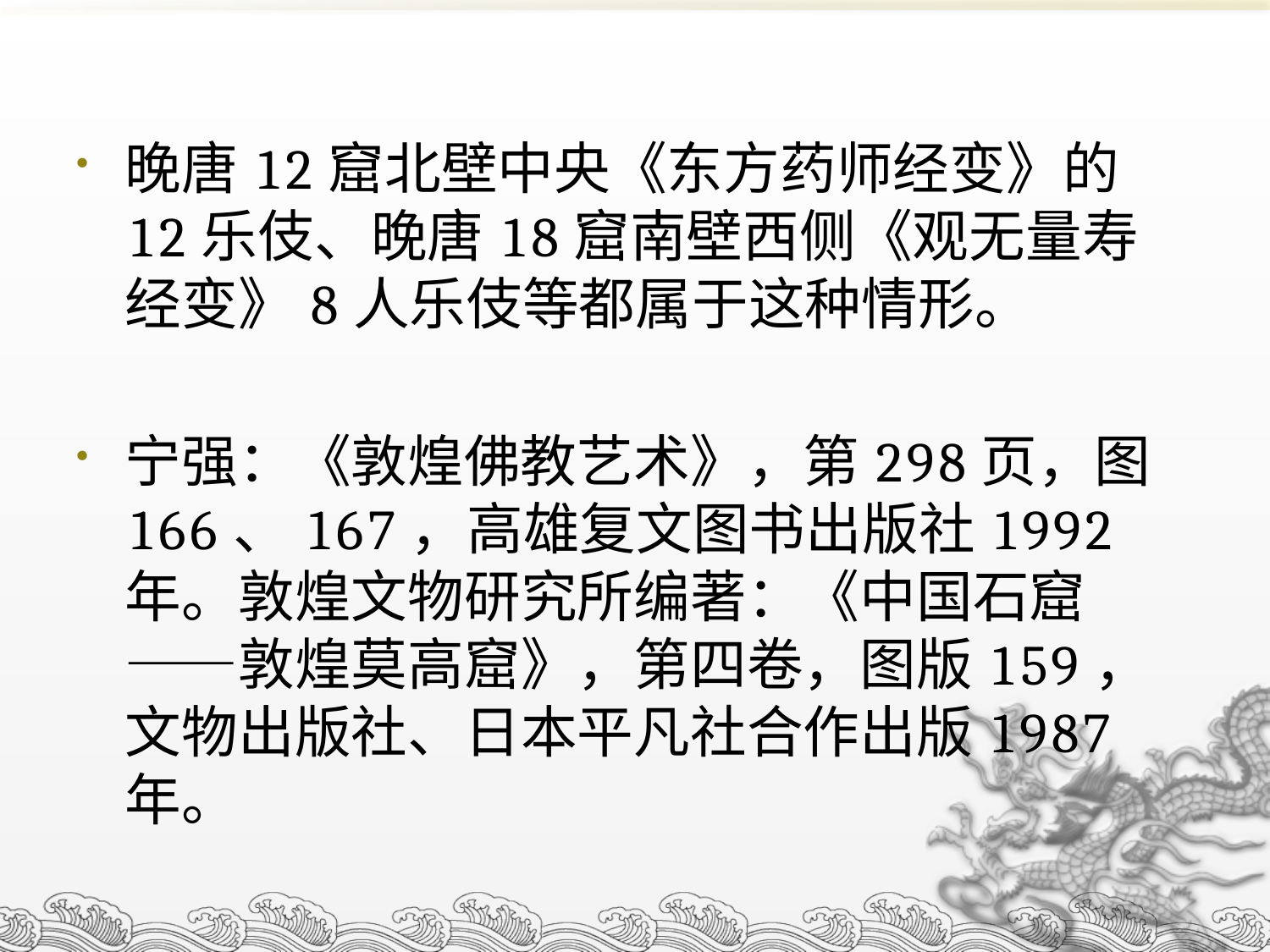

#
晚唐12窟北壁中央《东方药师经变》的12乐伎、晚唐18窟南壁西侧《观无量寿经变》8人乐伎等都属于这种情形。

宁强：《敦煌佛教艺术》，第298页，图166、167，高雄复文图书出版社1992年。敦煌文物研究所编著：《中国石窟——敦煌莫高窟》，第四卷，图版159，文物出版社、日本平凡社合作出版1987年。